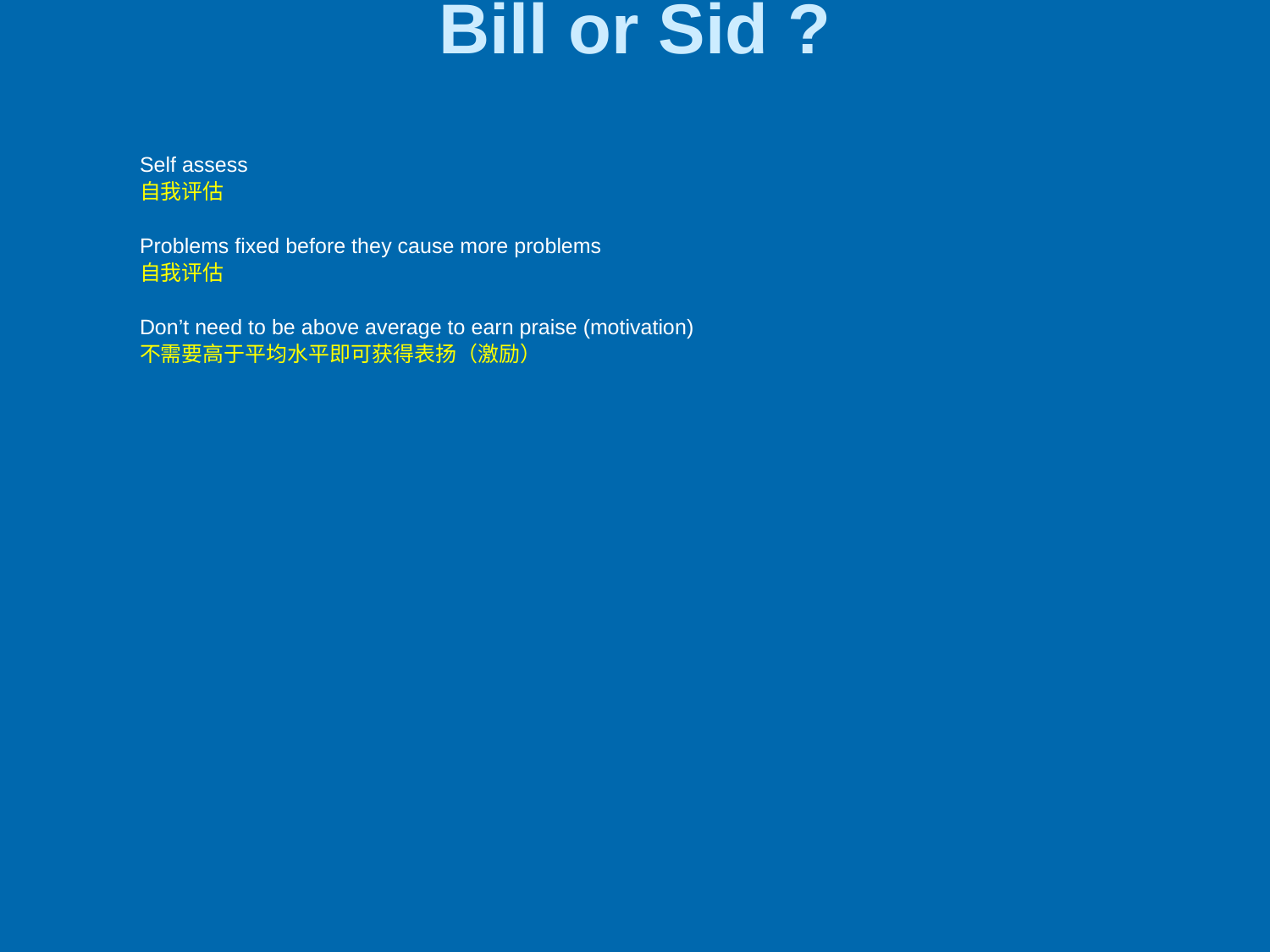

Bill or Sid ?
Self assess
自我评估

Problems fixed before they cause more problems
自我评估

Don’t need to be above average to earn praise (motivation)
不需要高于平均水平即可获得表扬（激励）